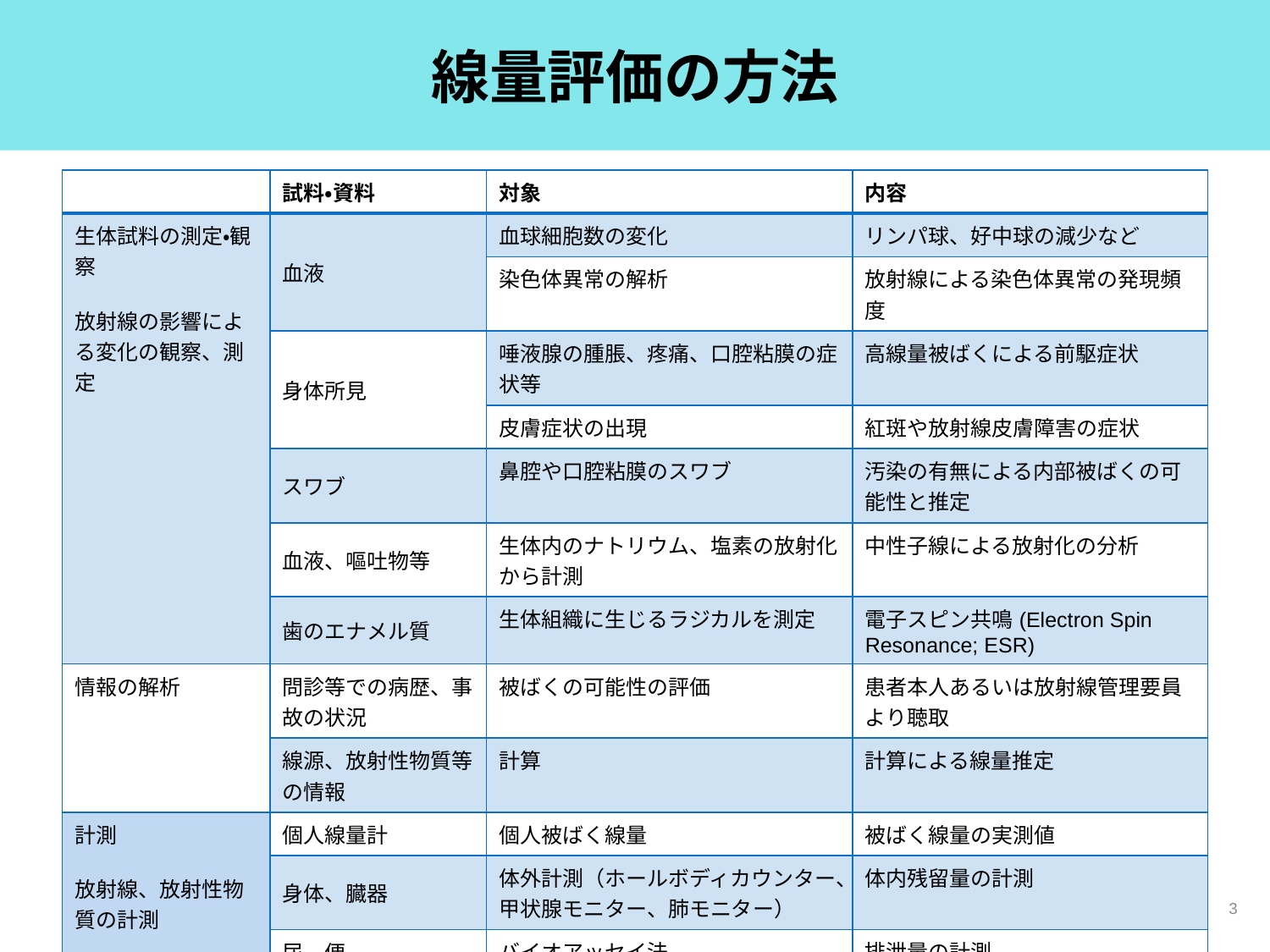

# 線量評価の方法
|  | 試料・資料 | 対象 | 内容 |
| --- | --- | --- | --- |
| 生体試料の測定・観察 放射線の影響による変化の観察、測定 | 血液 | 血球細胞数の変化 | リンパ球、好中球の減少など |
|  |  | 染色体異常の解析 | 放射線による染色体異常の発現頻度 |
|  | 身体所見 | 唾液腺の腫脹、疼痛、口腔粘膜の症状等 | 高線量被ばくによる前駆症状 |
|  |  | 皮膚症状の出現 | 紅斑や放射線皮膚障害の症状 |
|  | スワブ | 鼻腔や口腔粘膜のスワブ | 汚染の有無による内部被ばくの可能性と推定 |
|  | 血液、嘔吐物等 | 生体内のナトリウム、塩素の放射化から計測 | 中性子線による放射化の分析 |
|  | 歯のエナメル質 | 生体組織に生じるラジカルを測定 | 電子スピン共鳴(Electron Spin Resonance; ESR) |
| 情報の解析 | 問診等での病歴、事故の状況 | 被ばくの可能性の評価 | 患者本人あるいは放射線管理要員より聴取 |
|  | 線源、放射性物質等の情報 | 計算 | 計算による線量推定 |
| 計測 放射線、放射性物質の計測 | 個人線量計 | 個人被ばく線量 | 被ばく線量の実測値 |
|  | 身体、臓器 | 体外計測（ホールボディカウンター、甲状腺モニター、肺モニター） | 体内残留量の計測 |
|  | 尿、便 | バイオアッセイ法 | 排泄量の計測 |
|  | 再構築 | 線源等の情報による事故状況の再現と実測結果からの計算 | 事故状況の再現、実測、計算 |
3